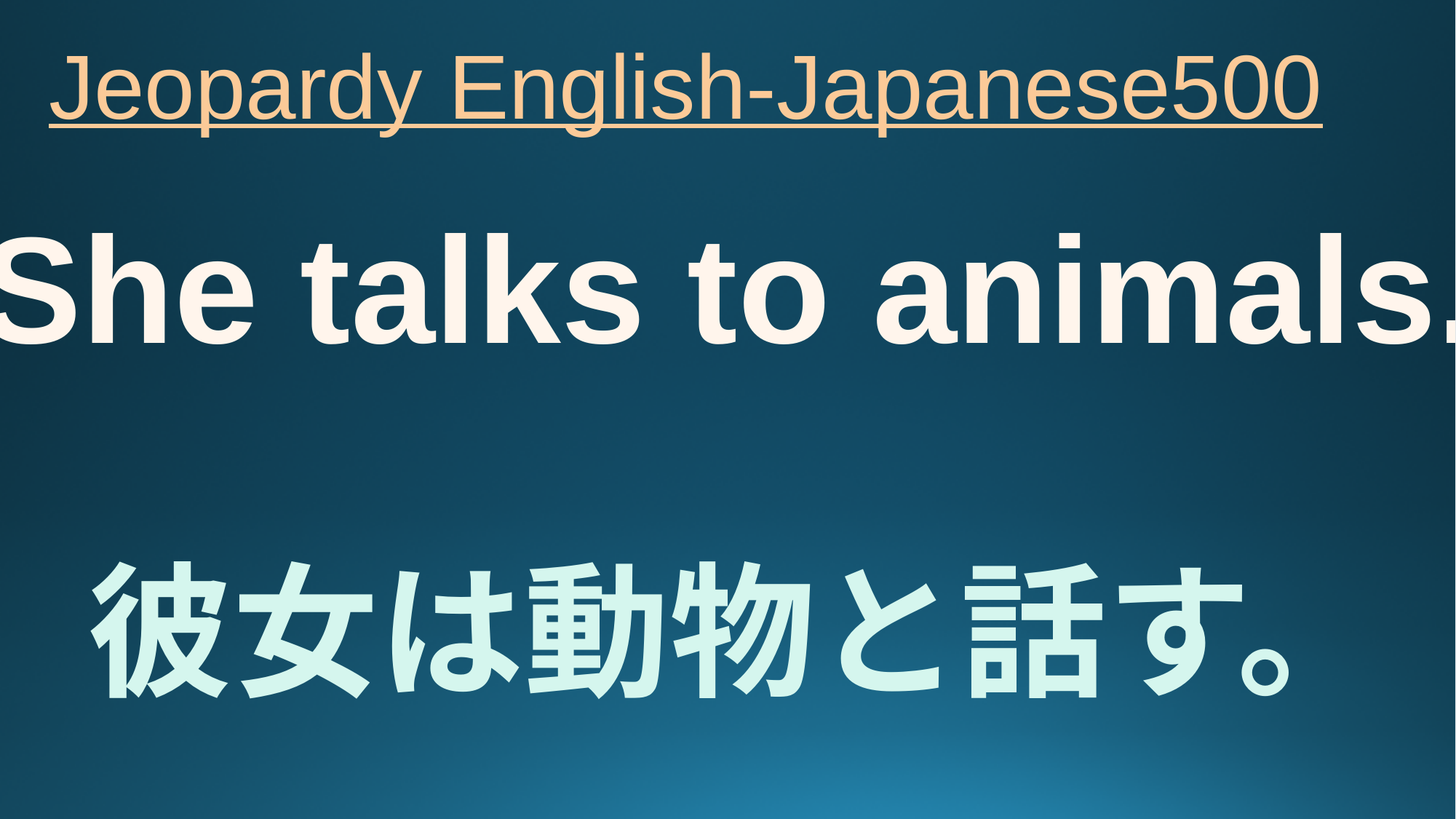

# Jeopardy English-Japanese500
She talks to animals.
彼女は動物と話す。